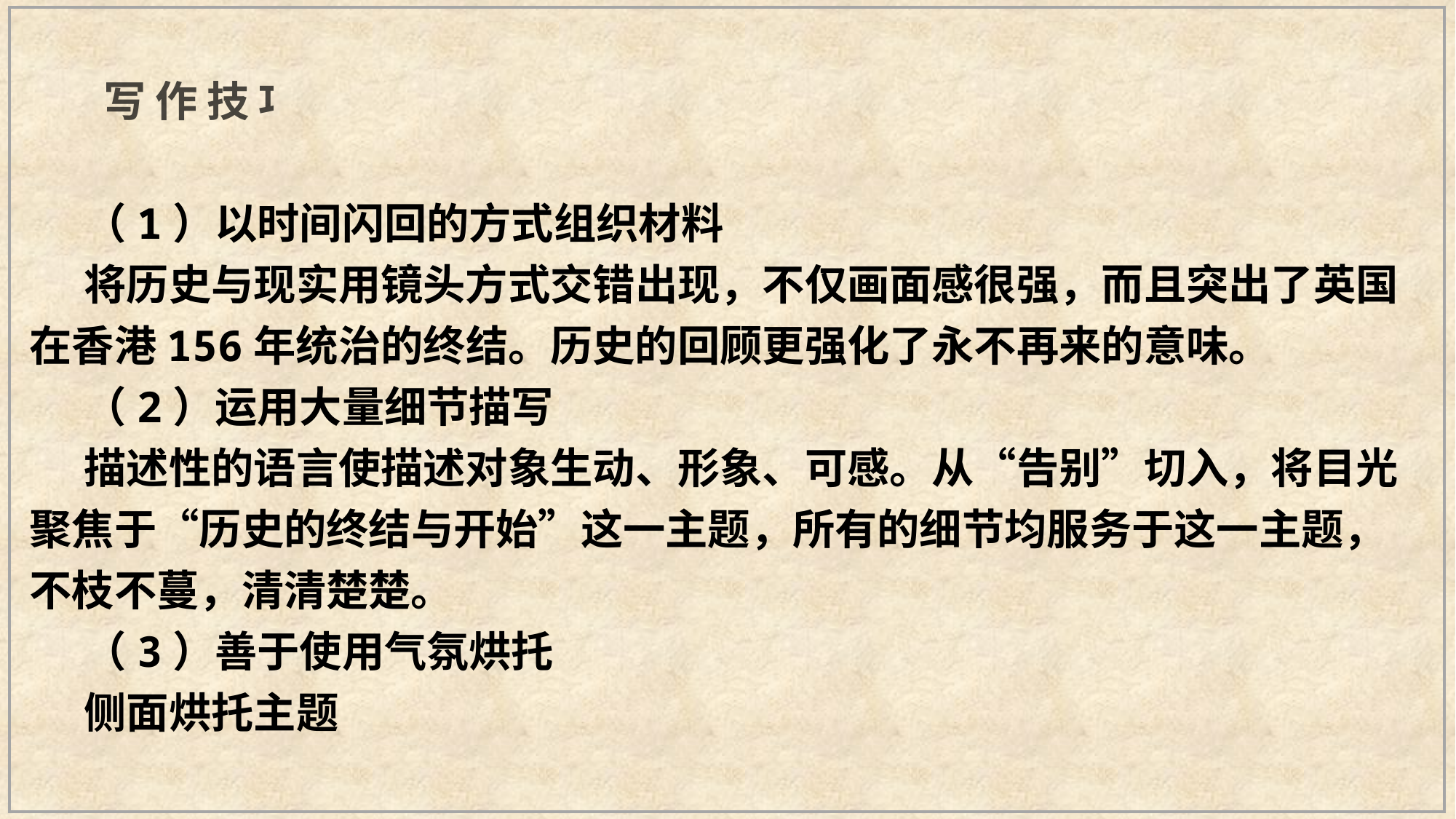

写作技巧
（1）以时间闪回的方式组织材料
将历史与现实用镜头方式交错出现，不仅画面感很强，而且突出了英国在香港156年统治的终结。历史的回顾更强化了永不再来的意味。
（2）运用大量细节描写
描述性的语言使描述对象生动、形象、可感。从“告别”切入，将目光聚焦于“历史的终结与开始”这一主题，所有的细节均服务于这一主题，不枝不蔓，清清楚楚。
（3）善于使用气氛烘托
侧面烘托主题